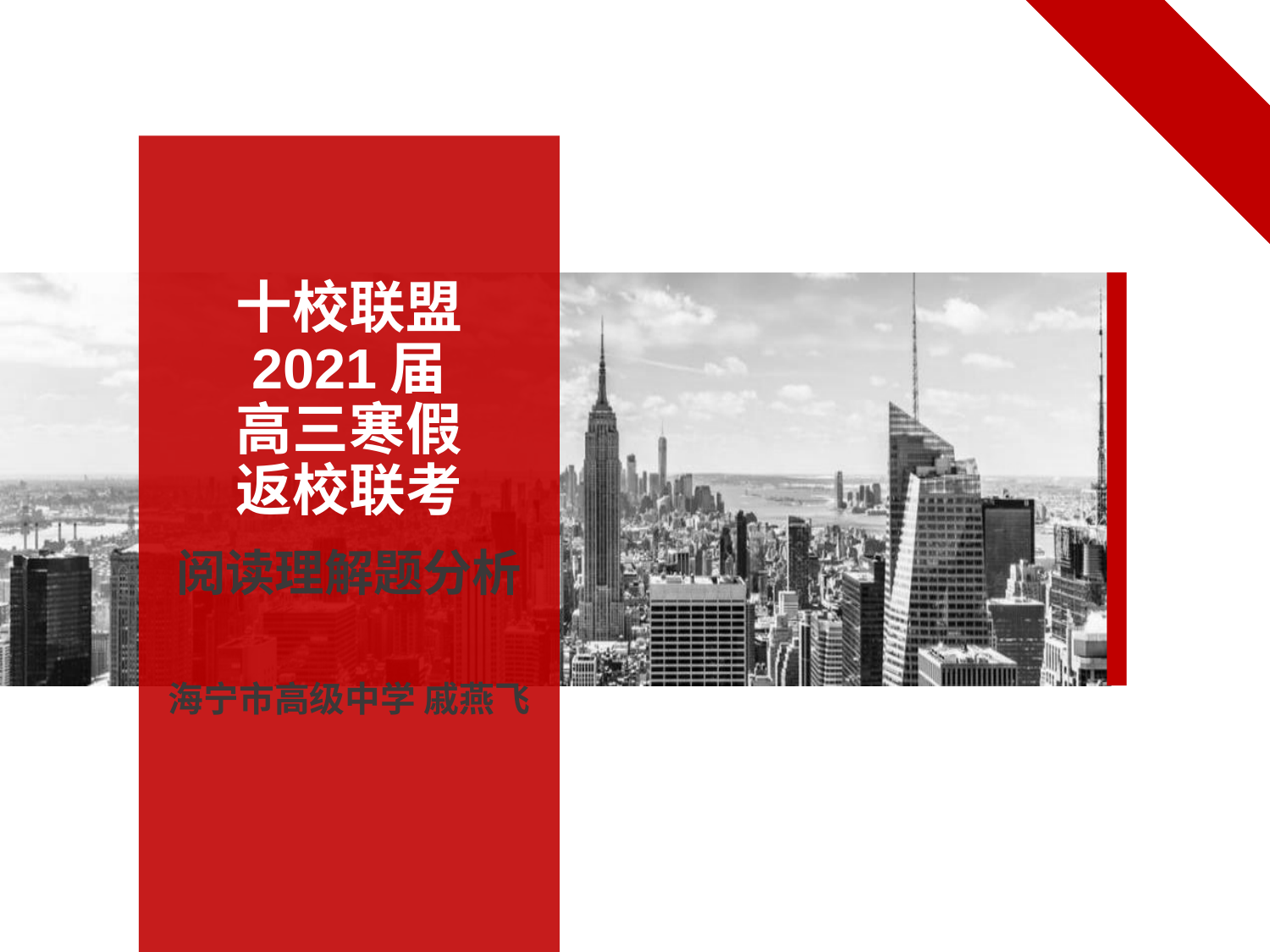

# 十校联盟 2021届 高三寒假 返校联考
阅读理解题分析

海宁市高级中学 戚燕飞